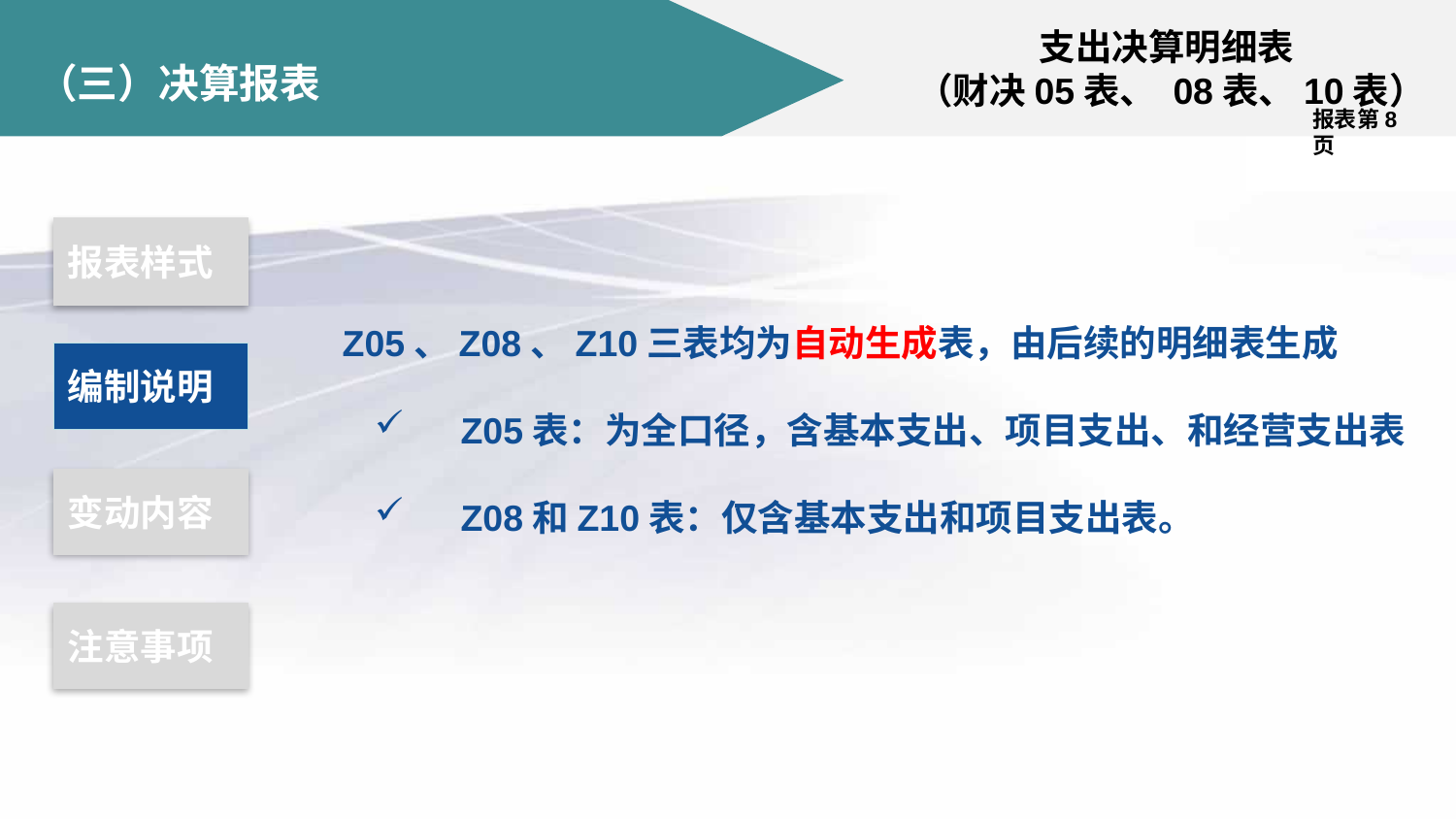

支出决算明细表
    （财决05表、 08表、10表）
# （三）决算报表
报表第8页
报表样式
编制说明
变动内容
注意事项

    Z05、Z08、Z10三表均为自动生成表，由后续的明细表生成
    Z05表：为全口径，含基本支出、项目支出、和经营支出表
    Z08和Z10表：仅含基本支出和项目支出表。
51